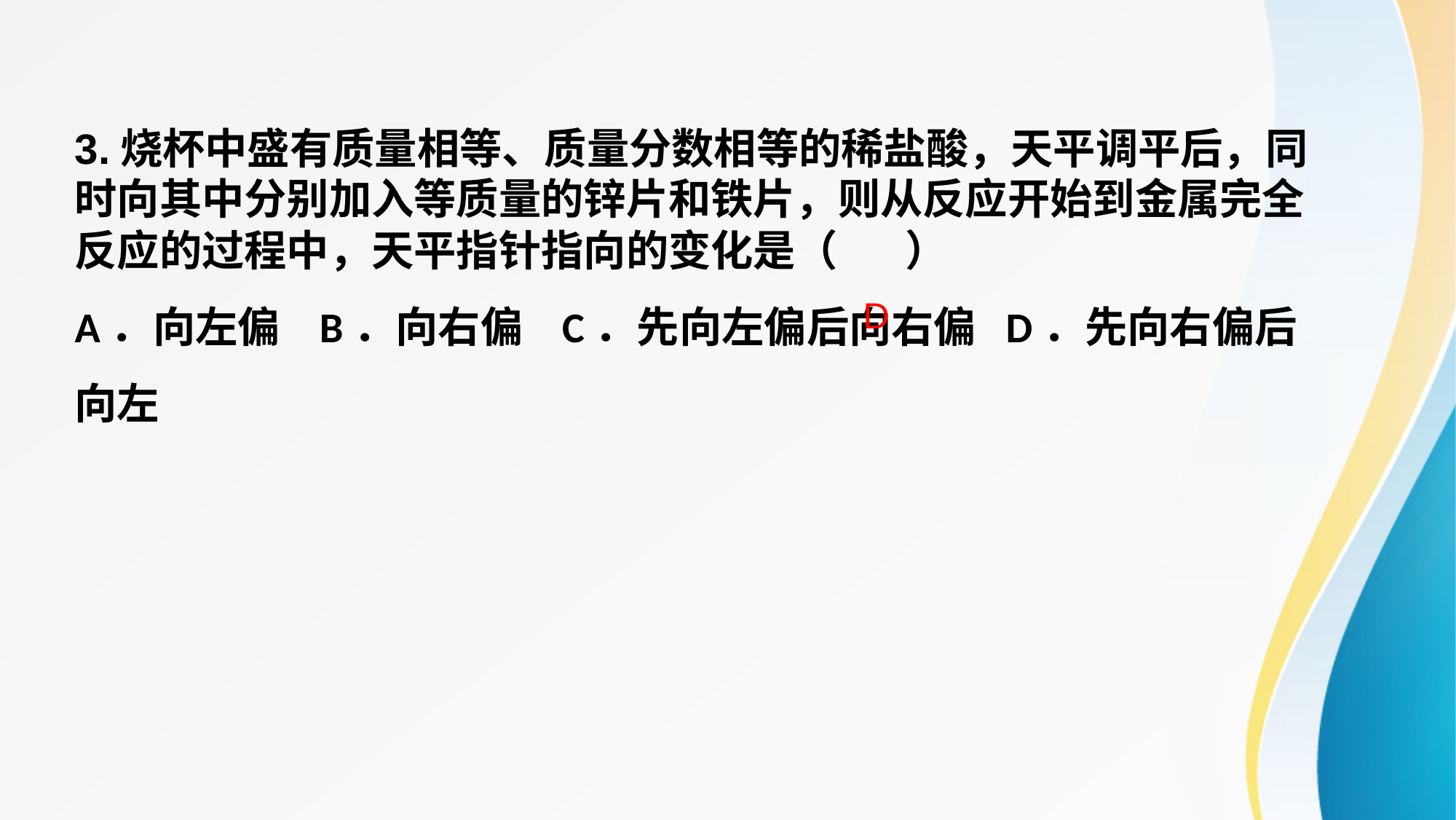

3.烧杯中盛有质量相等、质量分数相等的稀盐酸，天平调平后，同时向其中分别加入等质量的锌片和铁片，则从反应开始到金属完全反应的过程中，天平指针指向的变化是（       ） A．向左偏   B．向右偏   C．先向左偏后向右偏  D．先向右偏后向左
D